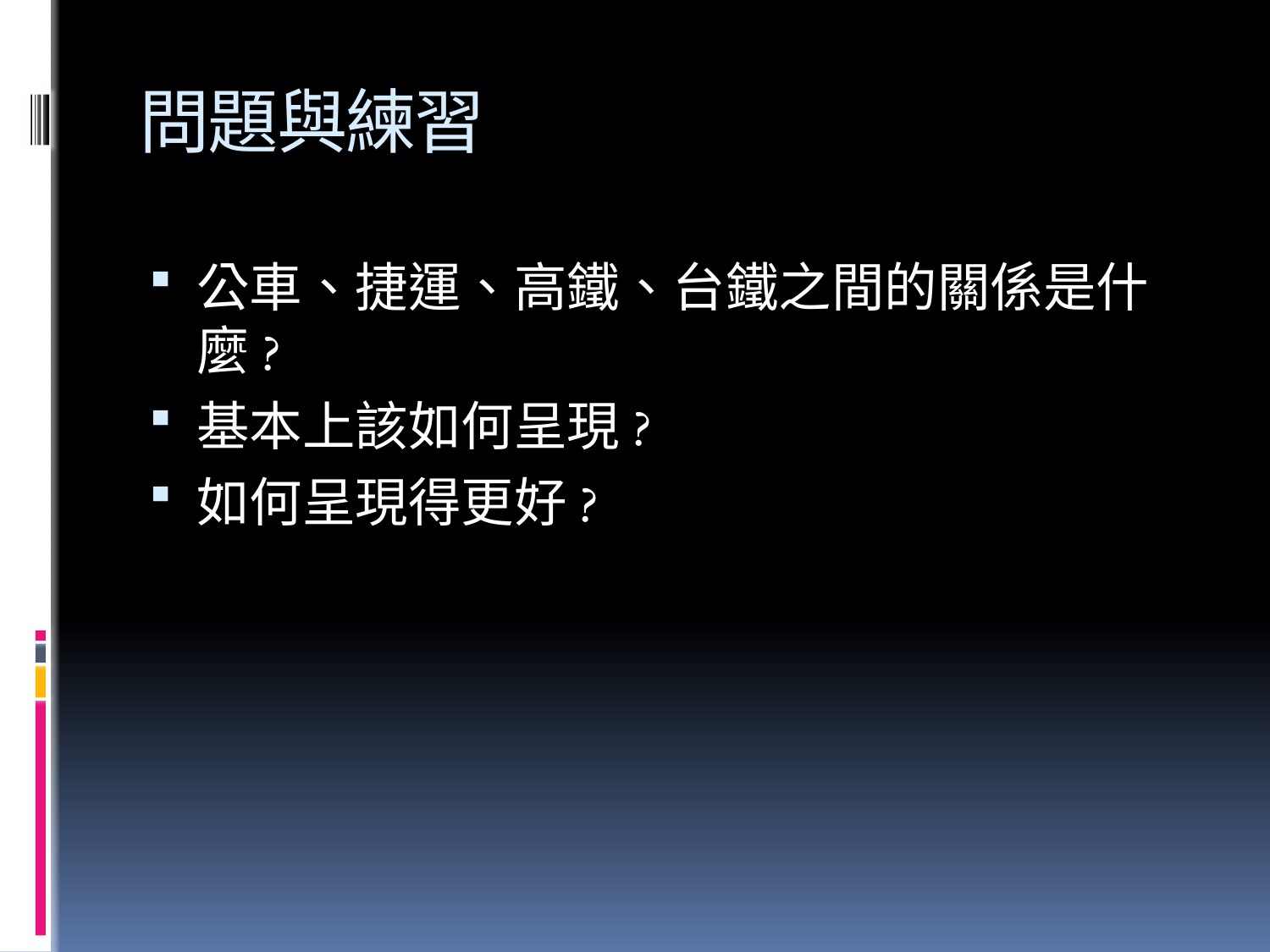

# 問題與練習
公車、捷運、高鐵、台鐵之間的關係是什麼?
基本上該如何呈現?
如何呈現得更好?